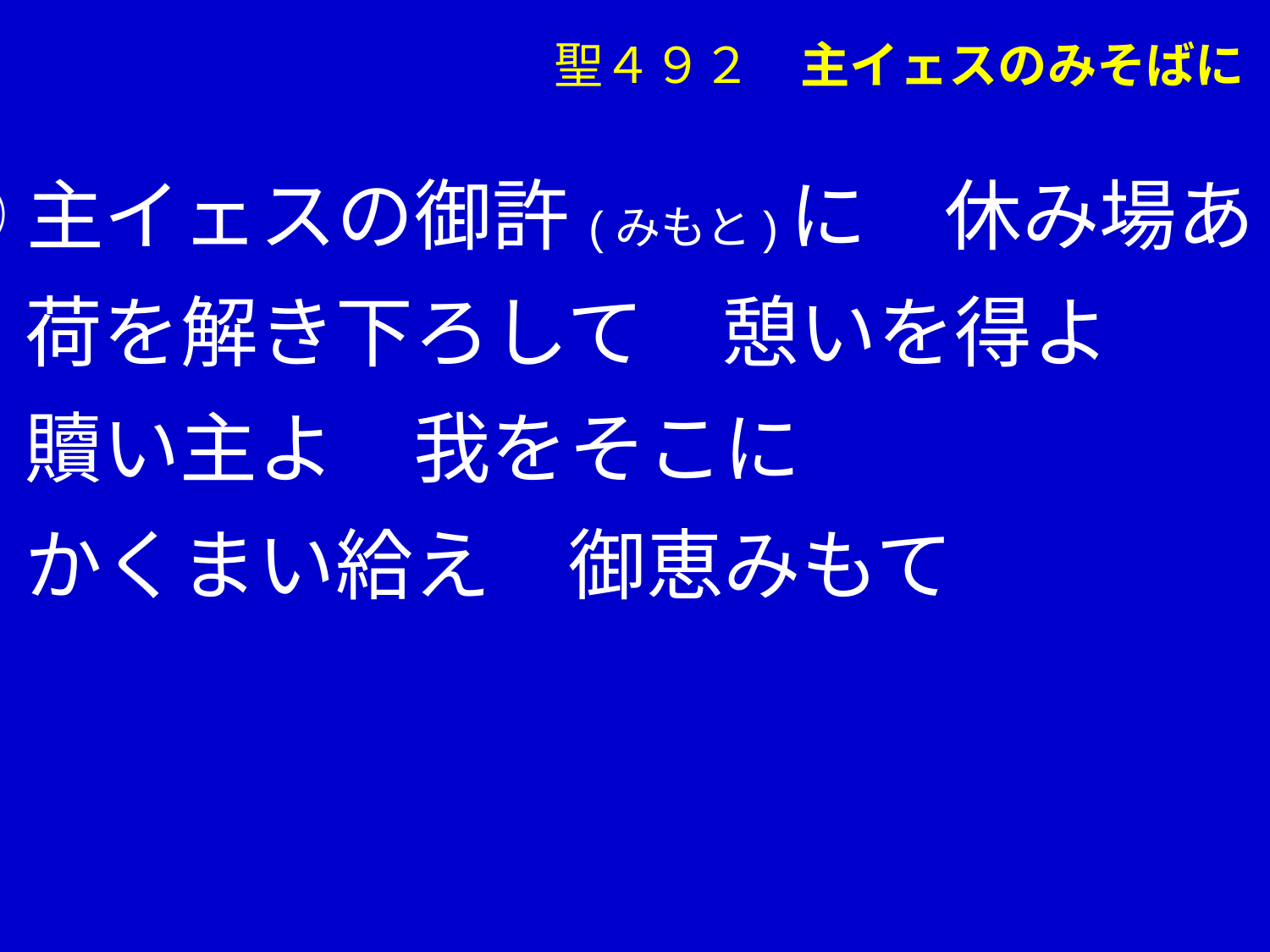

聖４９２　主イェスのみそばに
②主イェスの御許(みもと)に　休み場あり
　 荷を解き下ろして　憩いを得よ
　 贖い主よ　我をそこに
　 かくまい給え　御恵みもて